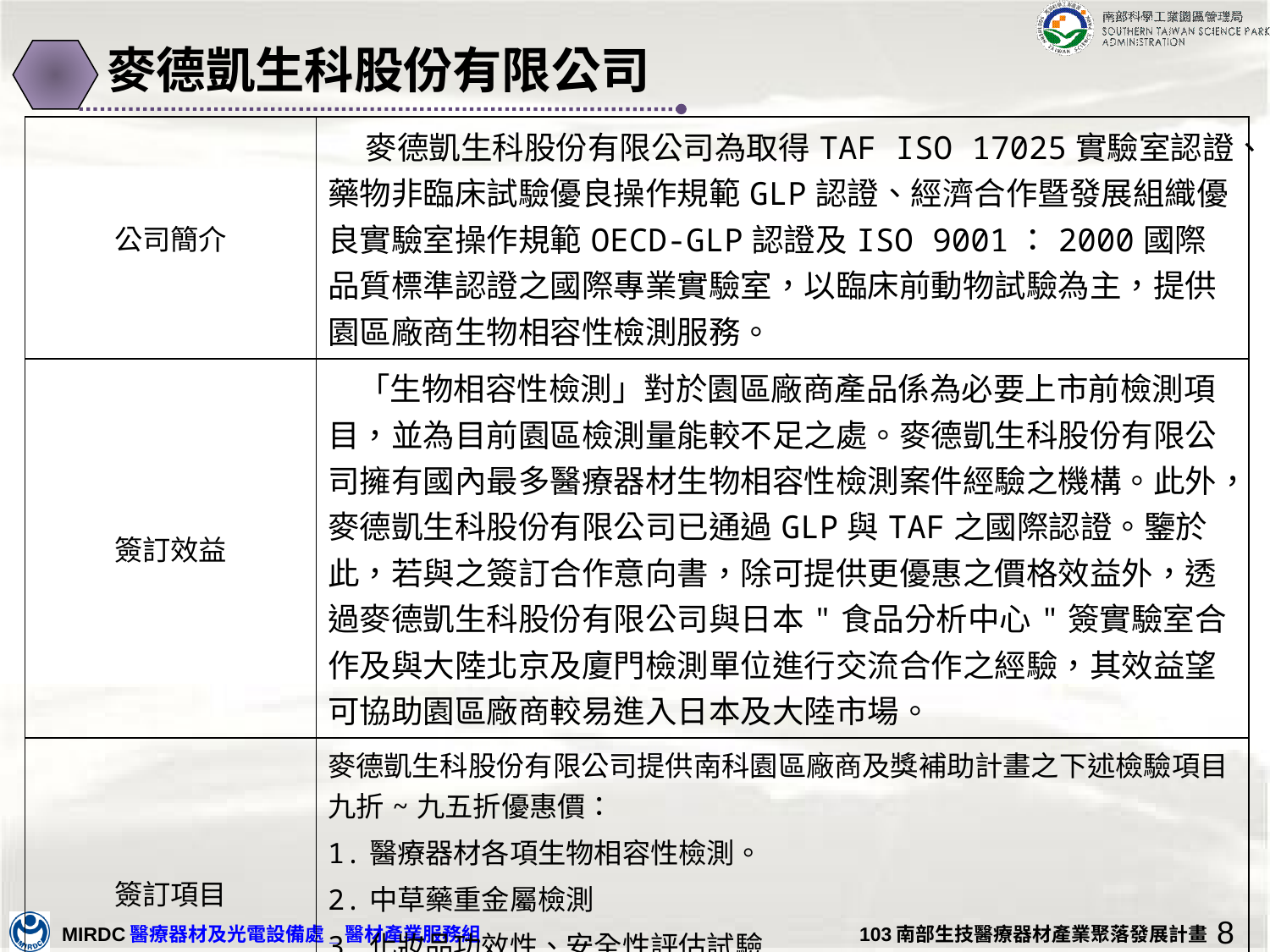

# 麥德凱生科股份有限公司
| 公司簡介 | 麥德凱生科股份有限公司為取得TAF ISO 17025實驗室認證、藥物非臨床試驗優良操作規範GLP認證、經濟合作暨發展組織優良實驗室操作規範OECD-GLP認證及ISO 9001：2000國際品質標準認證之國際專業實驗室，以臨床前動物試驗為主，提供園區廠商生物相容性檢測服務。 |
| --- | --- |
| 簽訂效益 | 「生物相容性檢測」對於園區廠商產品係為必要上市前檢測項目，並為目前園區檢測量能較不足之處。麥德凱生科股份有限公司擁有國內最多醫療器材生物相容性檢測案件經驗之機構。此外，麥德凱生科股份有限公司已通過GLP與TAF之國際認證。鑒於此，若與之簽訂合作意向書，除可提供更優惠之價格效益外，透過麥德凱生科股份有限公司與日本"食品分析中心"簽實驗室合作及與大陸北京及廈門檢測單位進行交流合作之經驗，其效益望可協助園區廠商較易進入日本及大陸市場。 |
| 簽訂項目 | 麥德凱生科股份有限公司提供南科園區廠商及獎補助計畫之下述檢驗項目九折~九五折優惠價： 1.醫療器材各項生物相容性檢測。 2.中草藥重金屬檢測 3.化妝品功效性、安全性評估試驗 4.健康食品功能性、安全性評估試驗 |